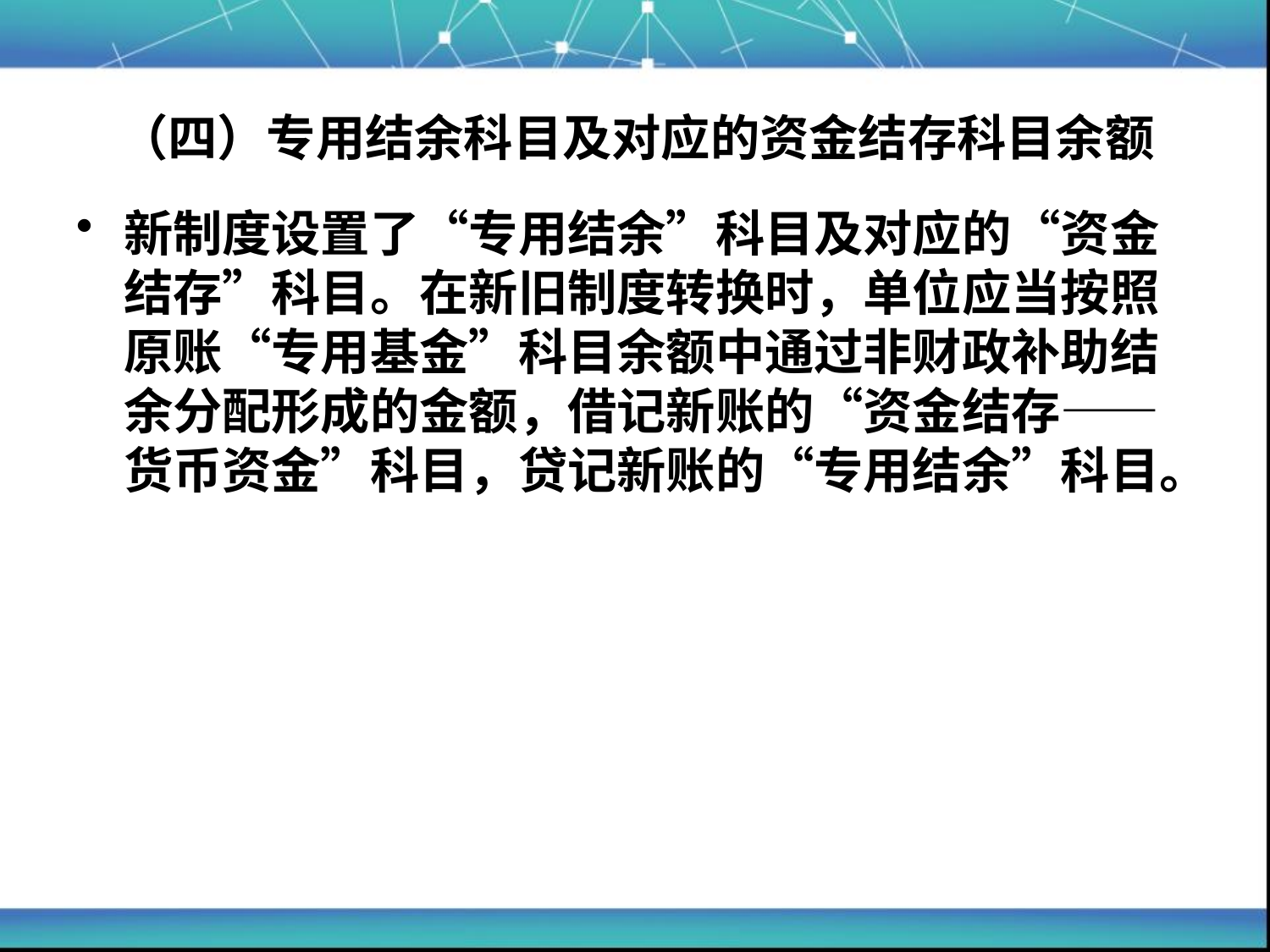

# （四）专用结余科目及对应的资金结存科目余额
新制度设置了“专用结余”科目及对应的“资金结存”科目。在新旧制度转换时，单位应当按照原账“专用基金”科目余额中通过非财政补助结余分配形成的金额，借记新账的“资金结存——货币资金”科目，贷记新账的“专用结余”科目。